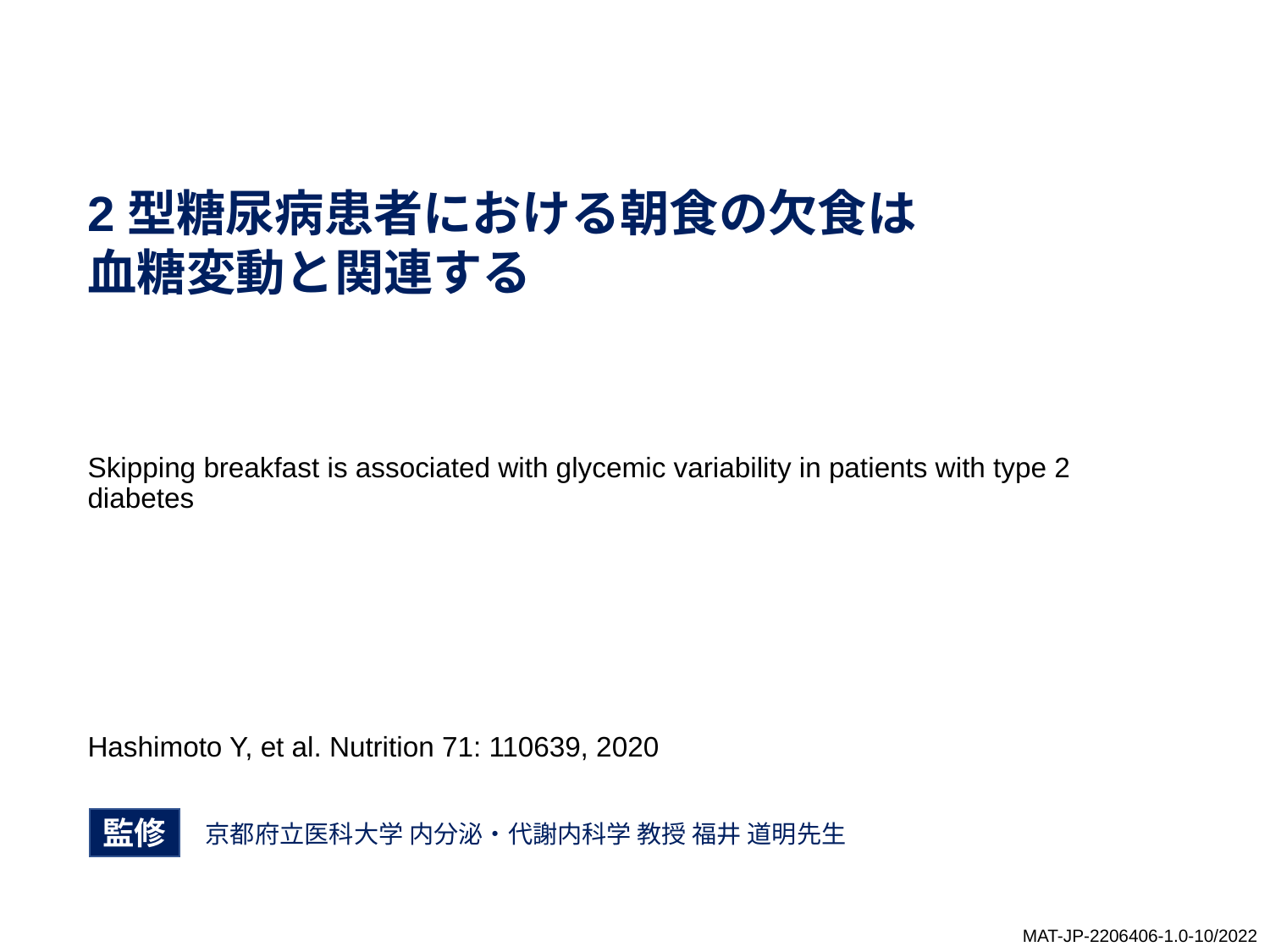

2型糖尿病患者における朝食の欠食は
血糖変動と関連する
Skipping breakfast is associated with glycemic variability in patients with type 2 diabetes
Hashimoto Y, et al. Nutrition 71: 110639, 2020
監修

京都府立医科大学 内分泌・代謝内科学 教授 福井 道明先生
MAT-JP-2206406-1.0-10/2022